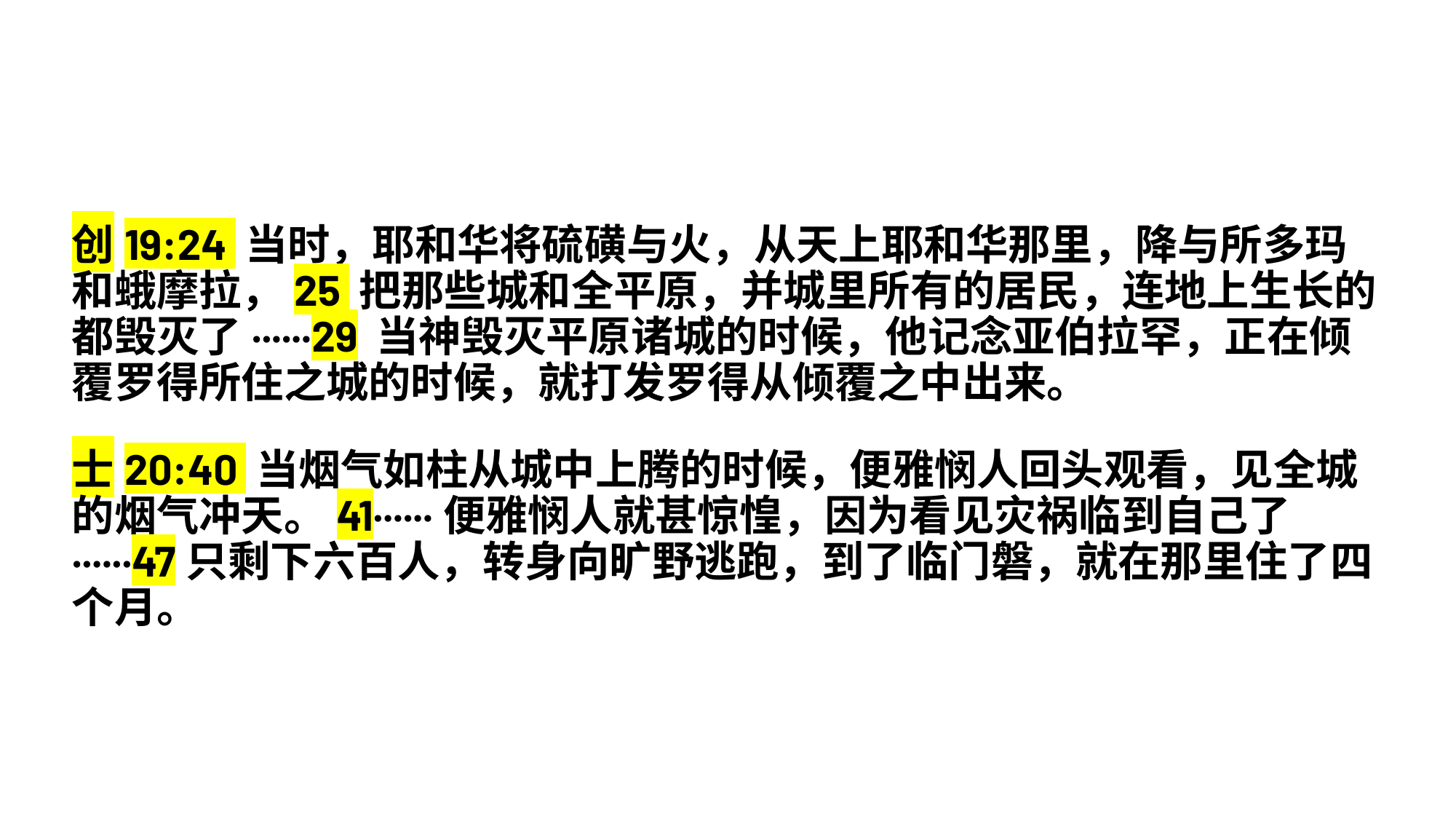

创19:24 当时，耶和华将硫磺与火，从天上耶和华那里，降与所多玛和蛾摩拉，25 把那些城和全平原，并城里所有的居民，连地上生长的都毁灭了······29 当神毁灭平原诸城的时候，他记念亚伯拉罕，正在倾覆罗得所住之城的时候，就打发罗得从倾覆之中出来。

士20:40 当烟气如柱从城中上腾的时候，便雅悯人回头观看，见全城的烟气冲天。41······便雅悯人就甚惊惶，因为看见灾祸临到自己了······47只剩下六百人，转身向旷野逃跑，到了临门磐，就在那里住了四个月。